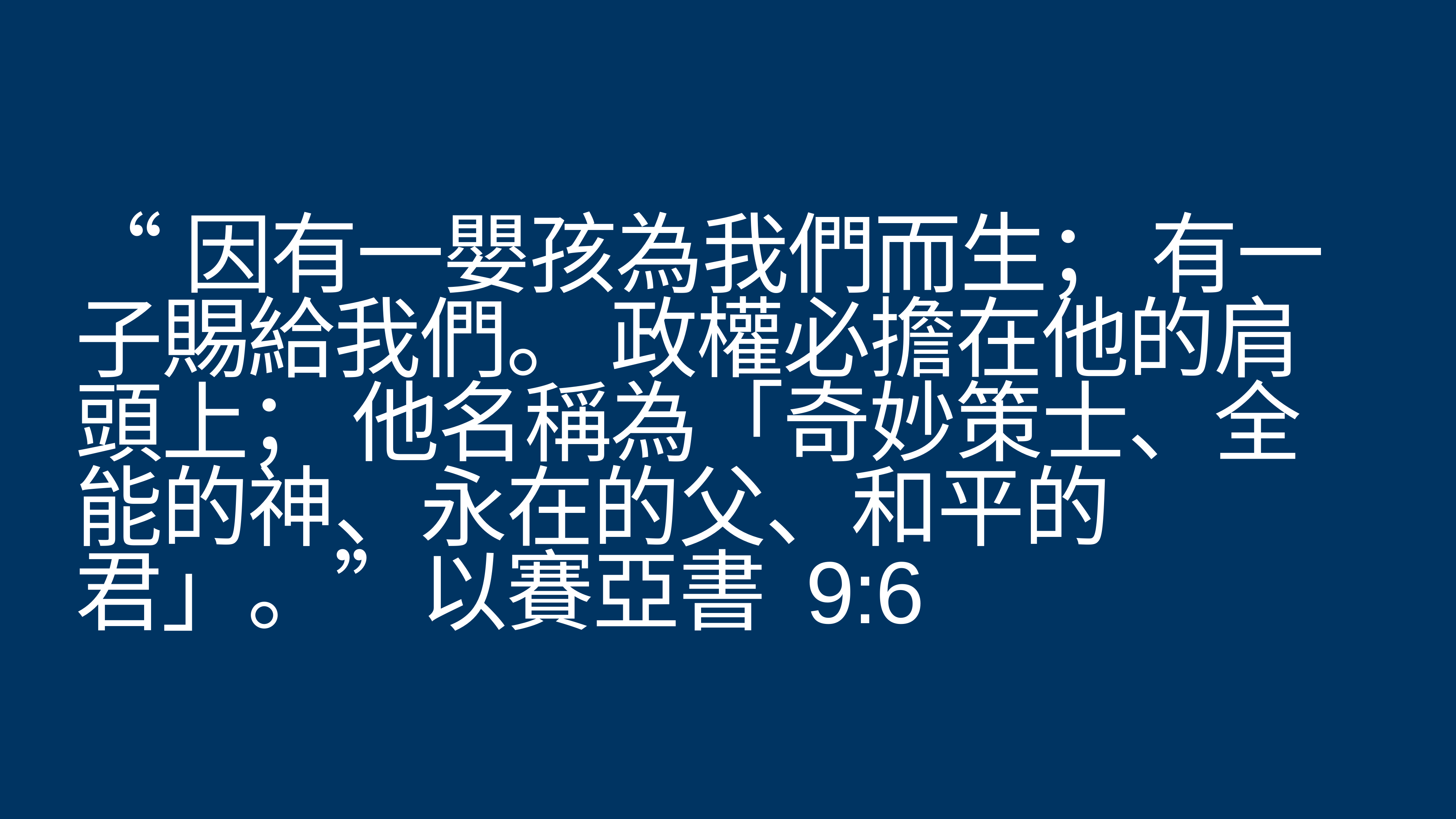

# “因有一嬰孩為我們而生； 有一子賜給我們。 政權必擔在他的肩頭上； 他名稱為「奇妙策士、全能的神、永在的父、和平的君」。”以賽亞書 9:6